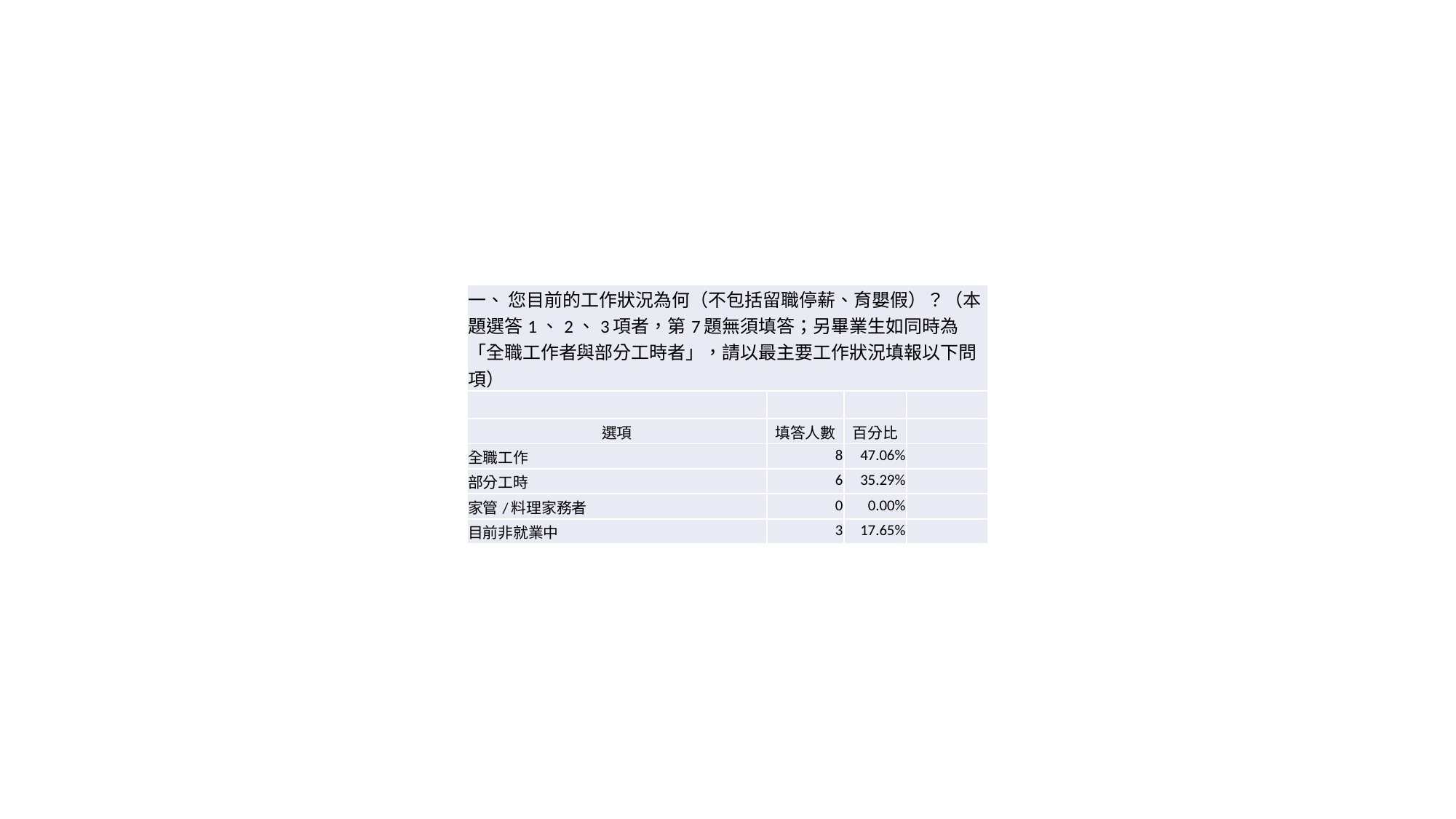

| 一、 您目前的工作狀況為何（不包括留職停薪、育嬰假）？（本題選答1、2、3項者，第7題無須填答；另畢業生如同時為「全職工作者與部分工時者」，請以最主要工作狀況填報以下問項） |  |  |  |
| --- | --- | --- | --- |
|  |  |  |  |
| 選項 | 填答人數 | 百分比 |  |
| 全職工作 | 8 | 47.06% |  |
| 部分工時 | 6 | 35.29% |  |
| 家管/料理家務者 | 0 | 0.00% |  |
| 目前非就業中 | 3 | 17.65% |  |